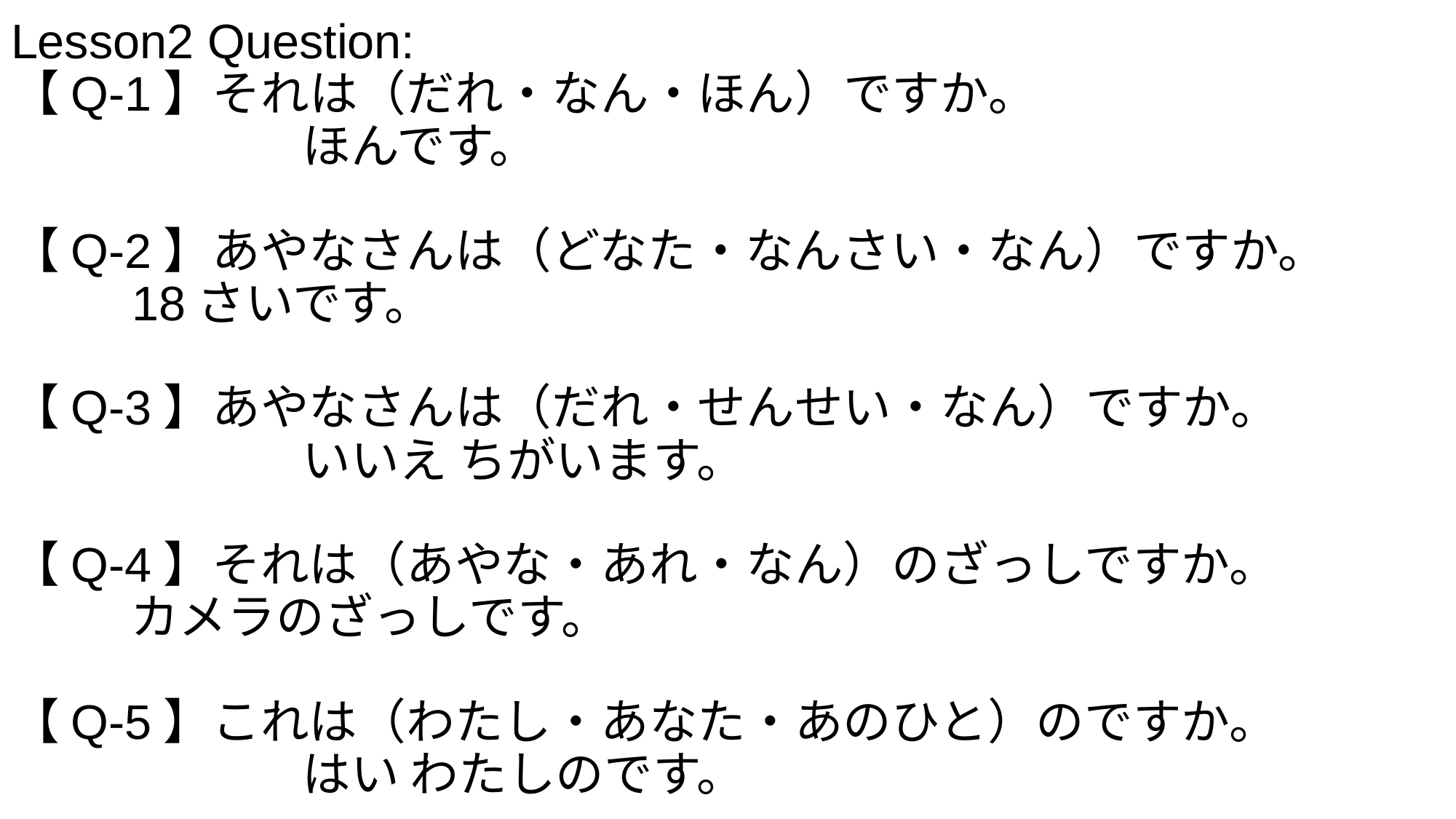

# Lesson2 Question: 【Q-1】それは（だれ・なん・ほん）ですか。　 　　　　　　ほんです。 【Q-2】あやなさんは（どなた・なんさい・なん）ですか。　 18さいです。 【Q-3】あやなさんは（だれ・せんせい・なん）ですか。　 　　　　　　いいえ ちがいます。 【Q-4】それは（あやな・あれ・なん）のざっしですか。 カメラのざっしです。 【Q-5】これは（わたし・あなた・あのひと）のですか。　 　　　　　　はい わたしのです。